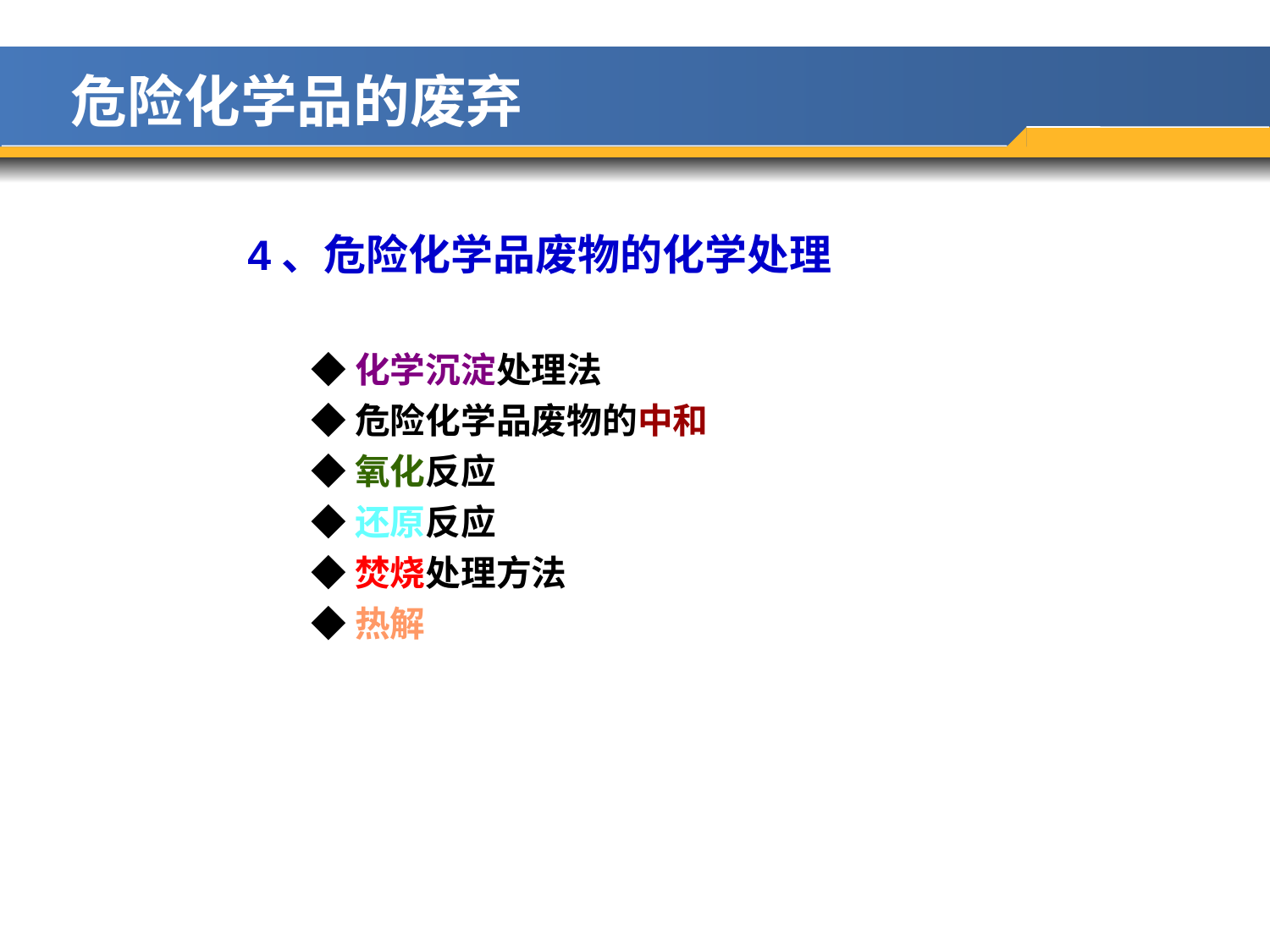

危险化学品的废弃

4、危险化学品废物的化学处理

◆化学沉淀处理法
◆危险化学品废物的中和
◆氧化反应
◆还原反应
◆焚烧处理方法
◆热解